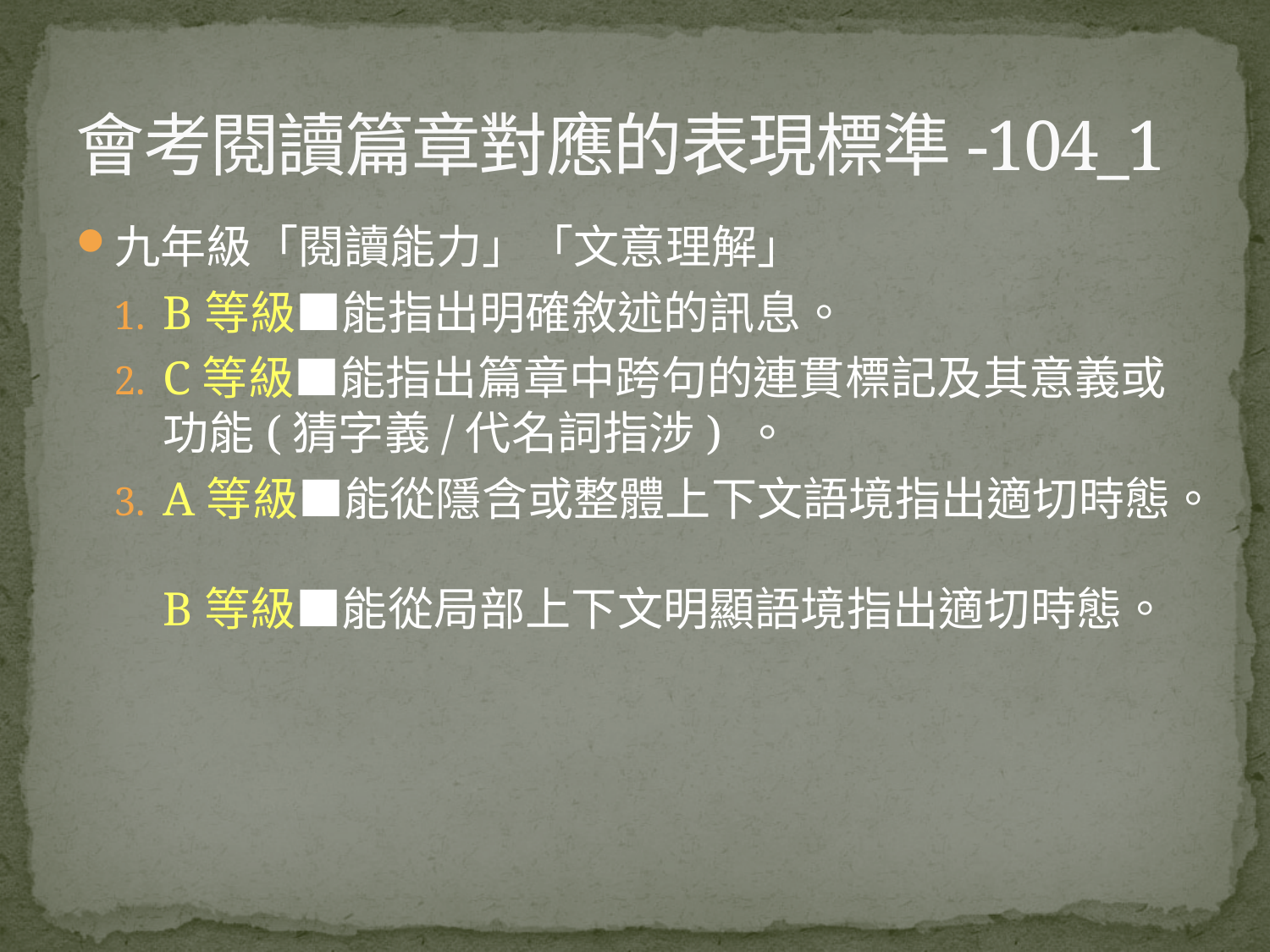

# 會考閱讀篇章對應的表現標準-104_1
九年級「閱讀能力」「文意理解」
B等級■能指出明確敘述的訊息。
C等級■能指出篇章中跨句的連貫標記及其意義或功能(猜字義/代名詞指涉) 。
A等級■能從隱含或整體上下文語境指出適切時態。
B等級■能從局部上下文明顯語境指出適切時態。